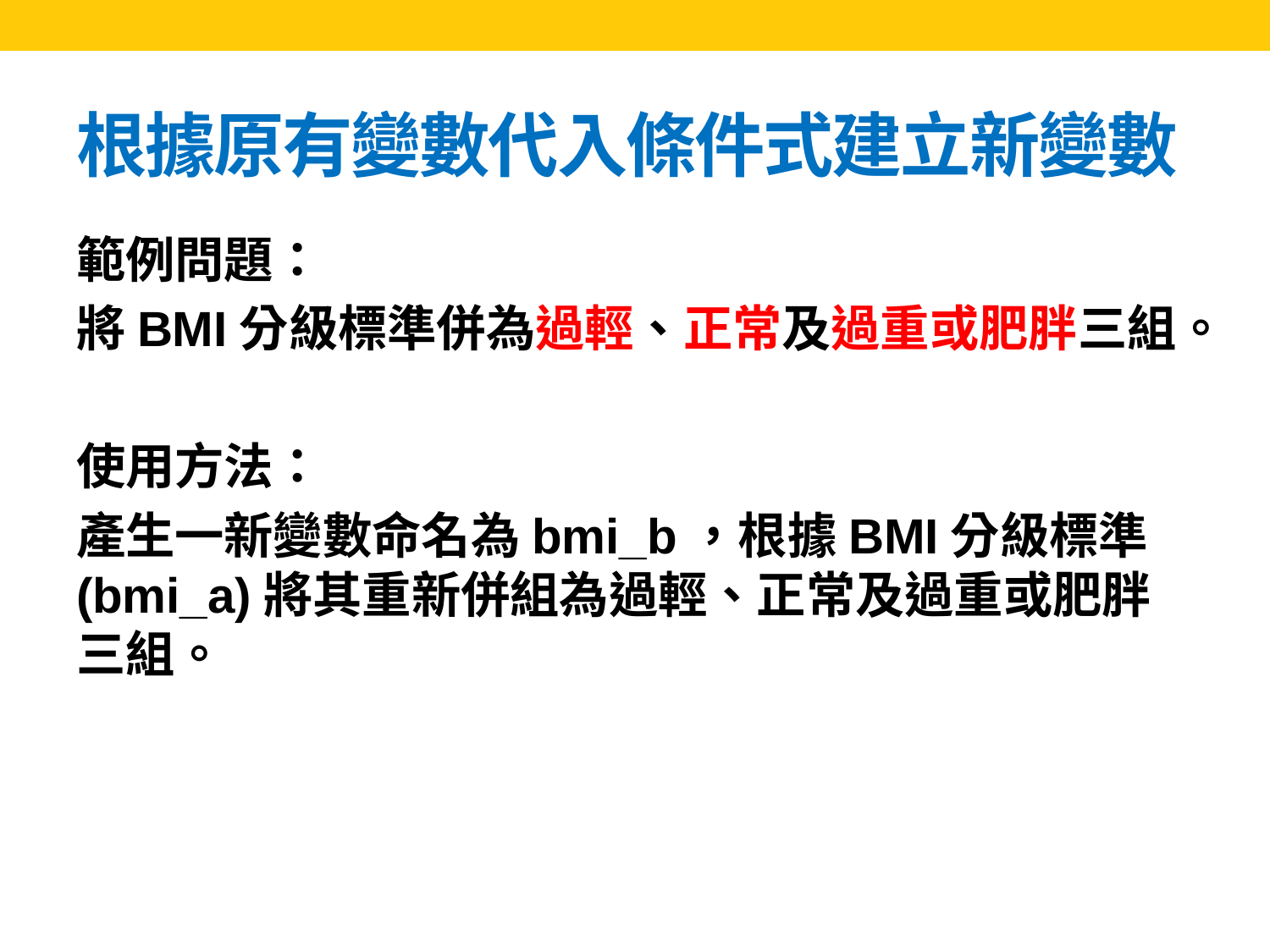

# 根據原有變數代入條件式建立新變數
範例問題：
將BMI分級標準併為過輕、正常及過重或肥胖三組。

使用方法：
產生一新變數命名為bmi_b，根據BMI分級標準(bmi_a)將其重新併組為過輕、正常及過重或肥胖三組。